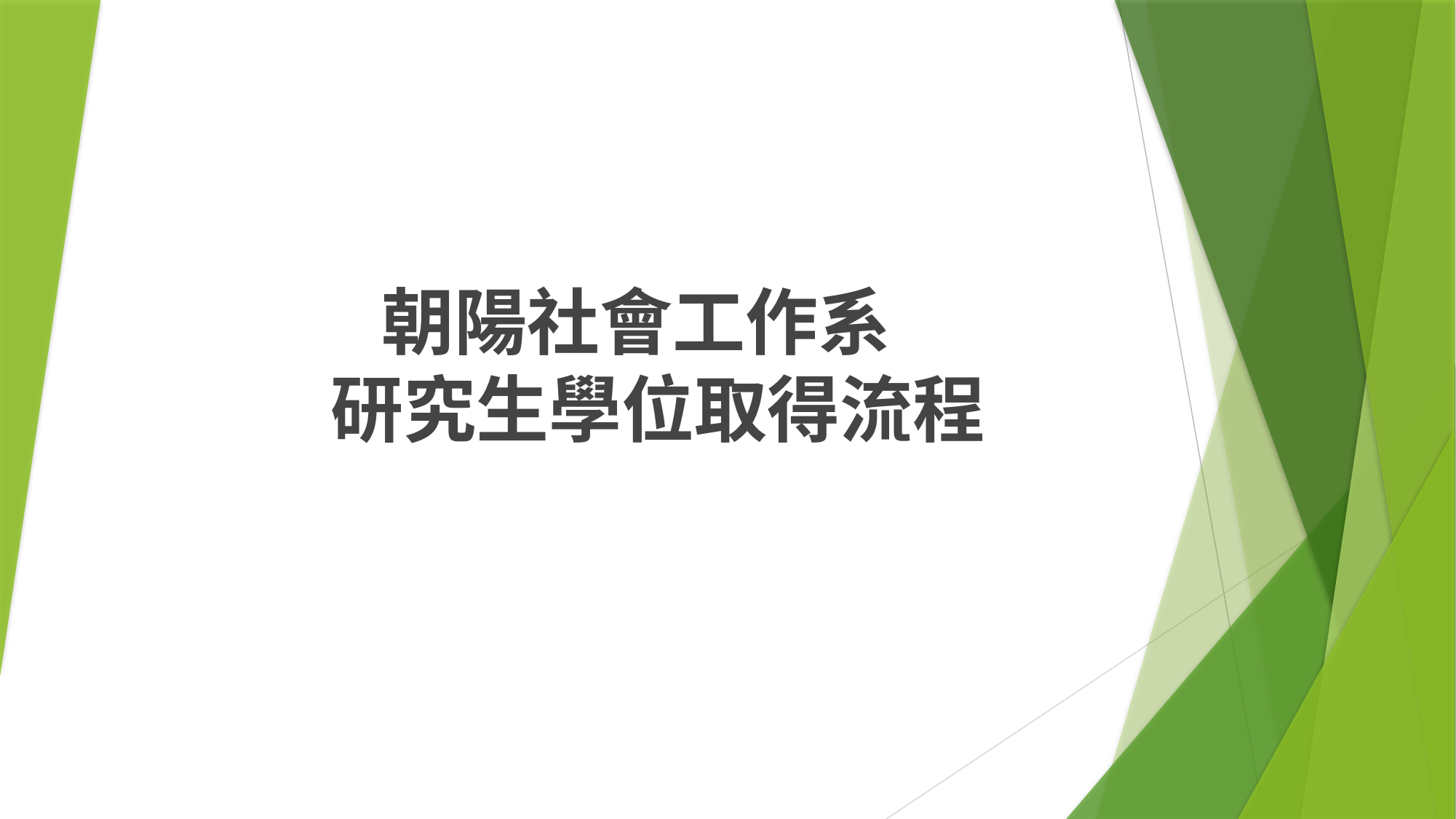

# 朝陽社會工作系 研究生學位取得流程
|  |  |  |
| --- | --- | --- |
|  |  |  |
|  |  |  |
|  |  |  |